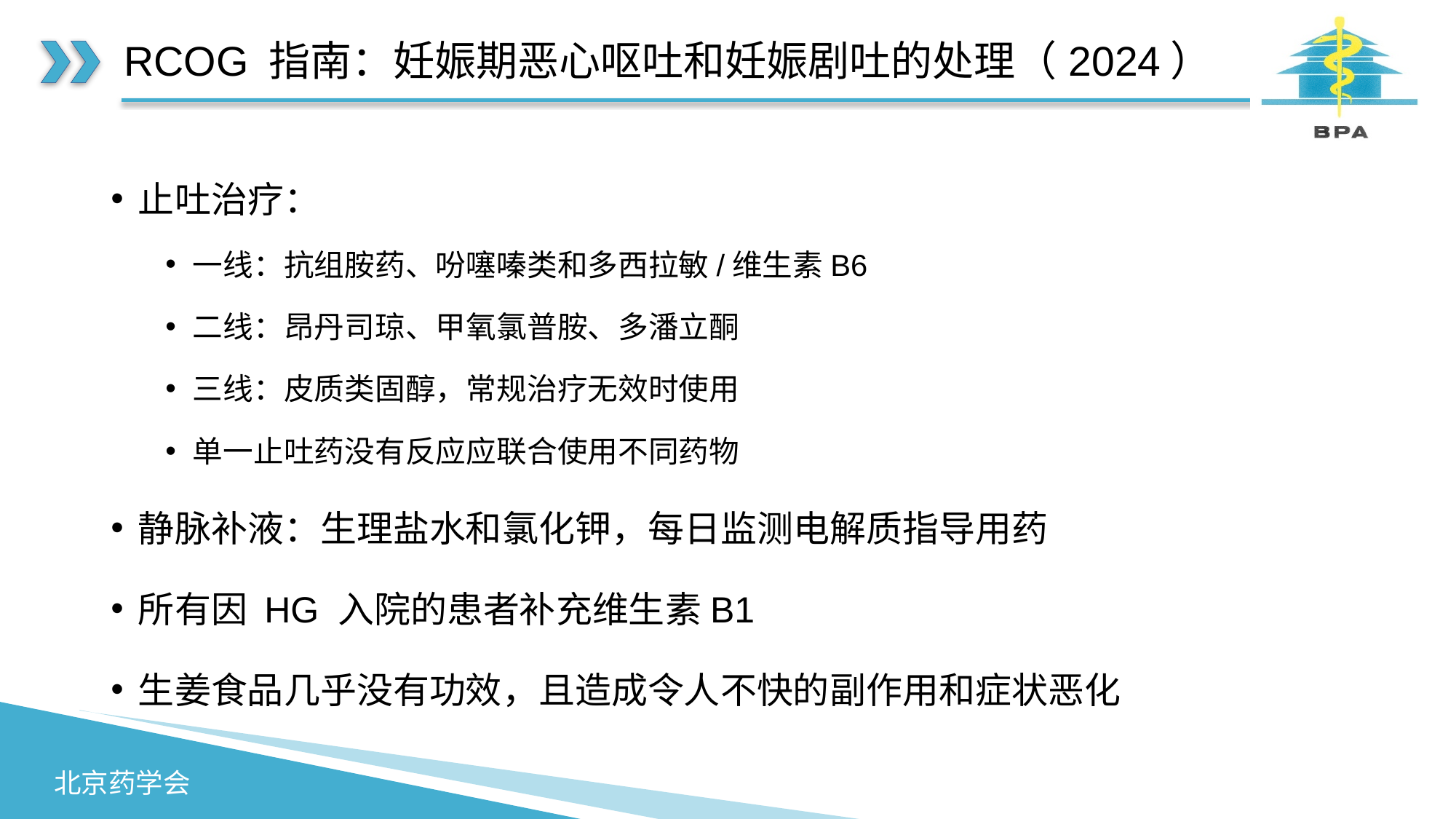

# RCOG 指南：妊娠期恶心呕吐和妊娠剧吐的处理（2024）
止吐治疗：
一线：抗组胺药、吩噻嗪类和多西拉敏/维生素B6
二线：昂丹司琼、甲氧氯普胺、多潘立酮
三线：皮质类固醇，常规治疗无效时使用
单一止吐药没有反应应联合使用不同药物
静脉补液：生理盐水和氯化钾，每日监测电解质指导用药
所有因 HG 入院的患者补充维生素B1
生姜食品几乎没有功效，且造成令人不快的副作用和症状恶化